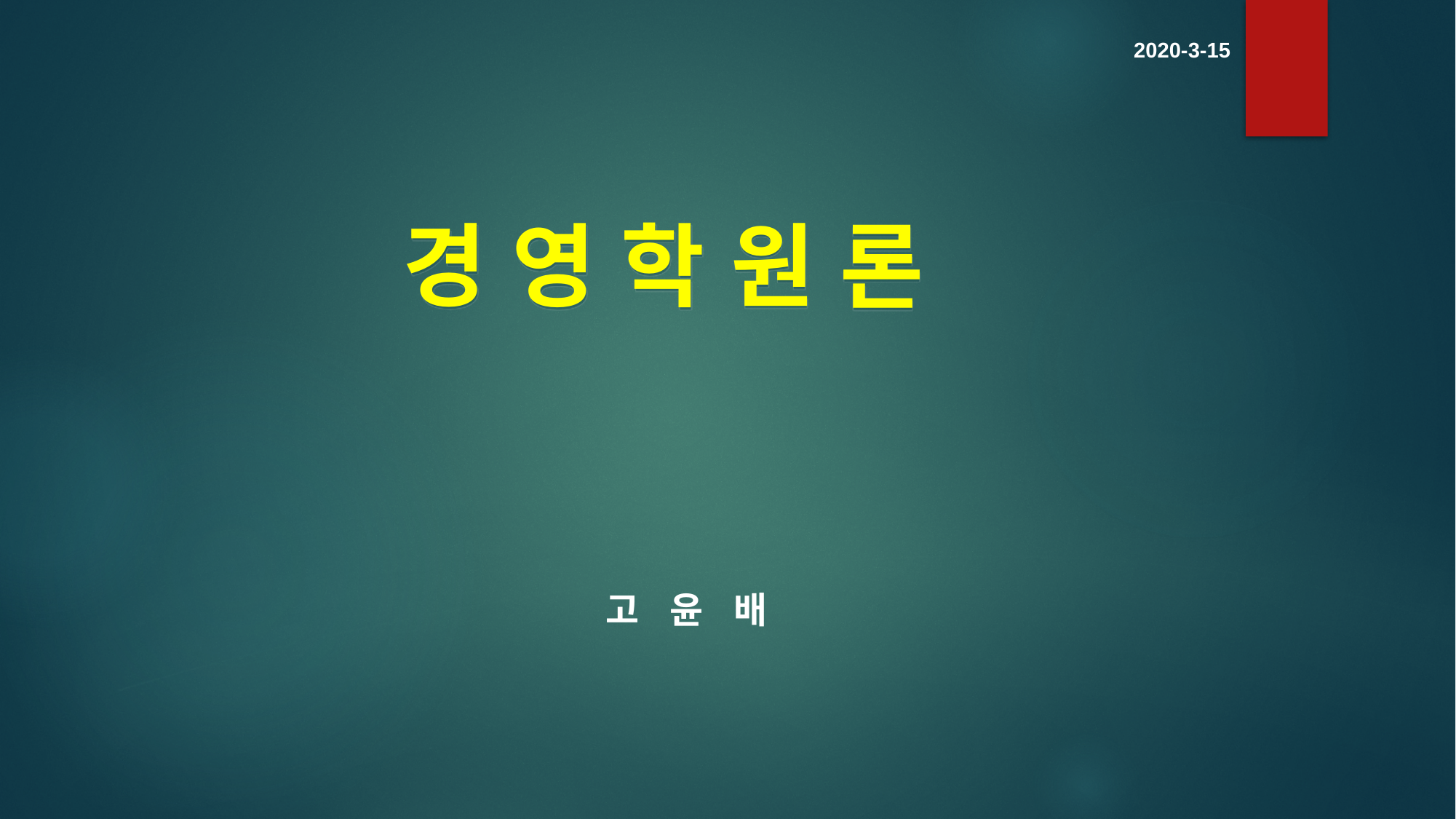

2020-3-15
경 영 학 원 론
고   윤   배